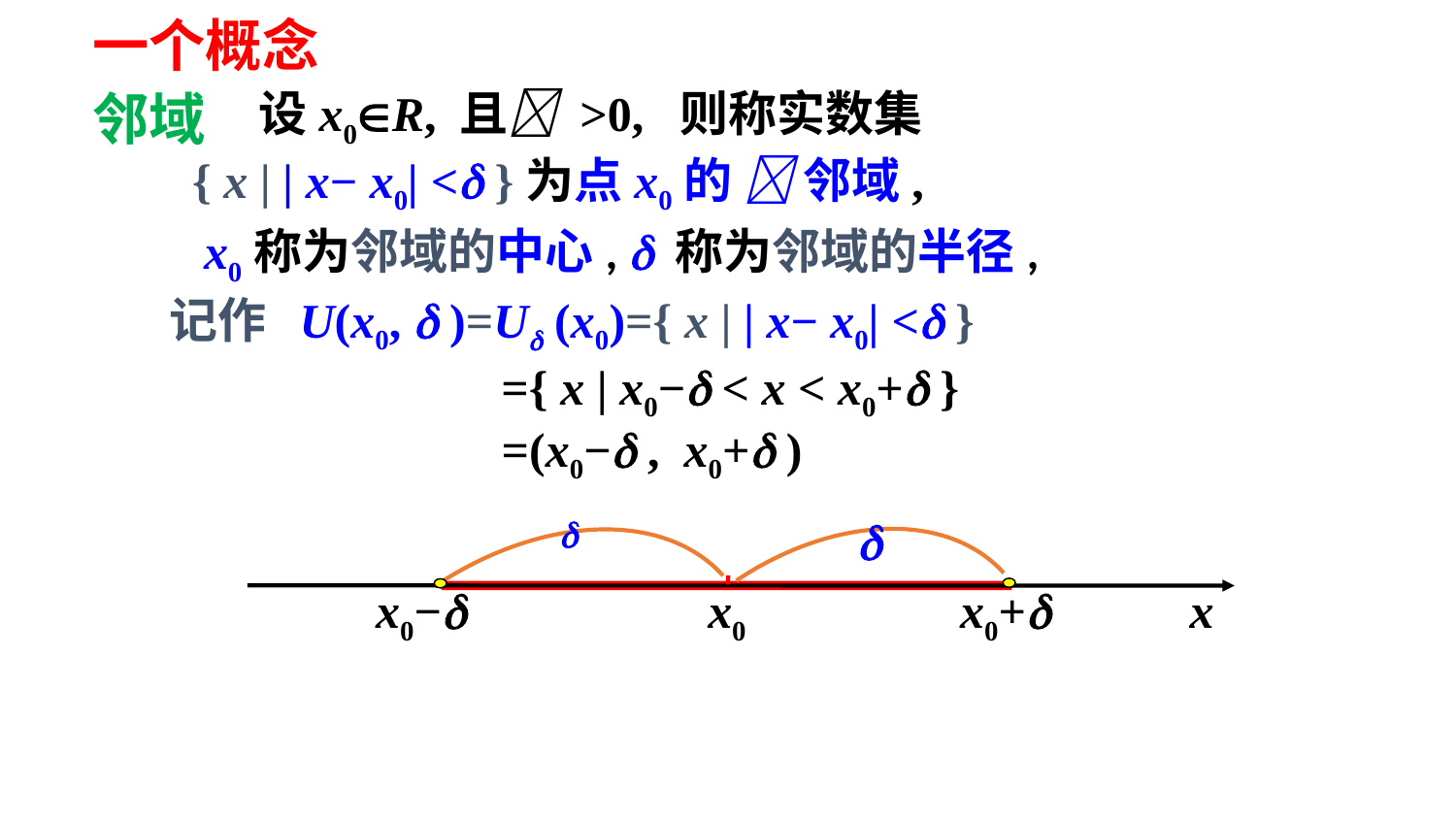

一个概念
 邻域
       设x0∈R, 且δ >0,  则称实数集
{ x | | x− x0| <δ }为点x0的 δ 邻域,
x0称为邻域的中心, δ 称为邻域的半径,
记作  U(x0, δ )=Uδ (x0)={ x | | x− x0| <δ }
={ x | x0−δ < x < x0+δ }
=(x0−δ ,  x0+δ )
δ
δ

x0
x0+δ
x0−δ
x